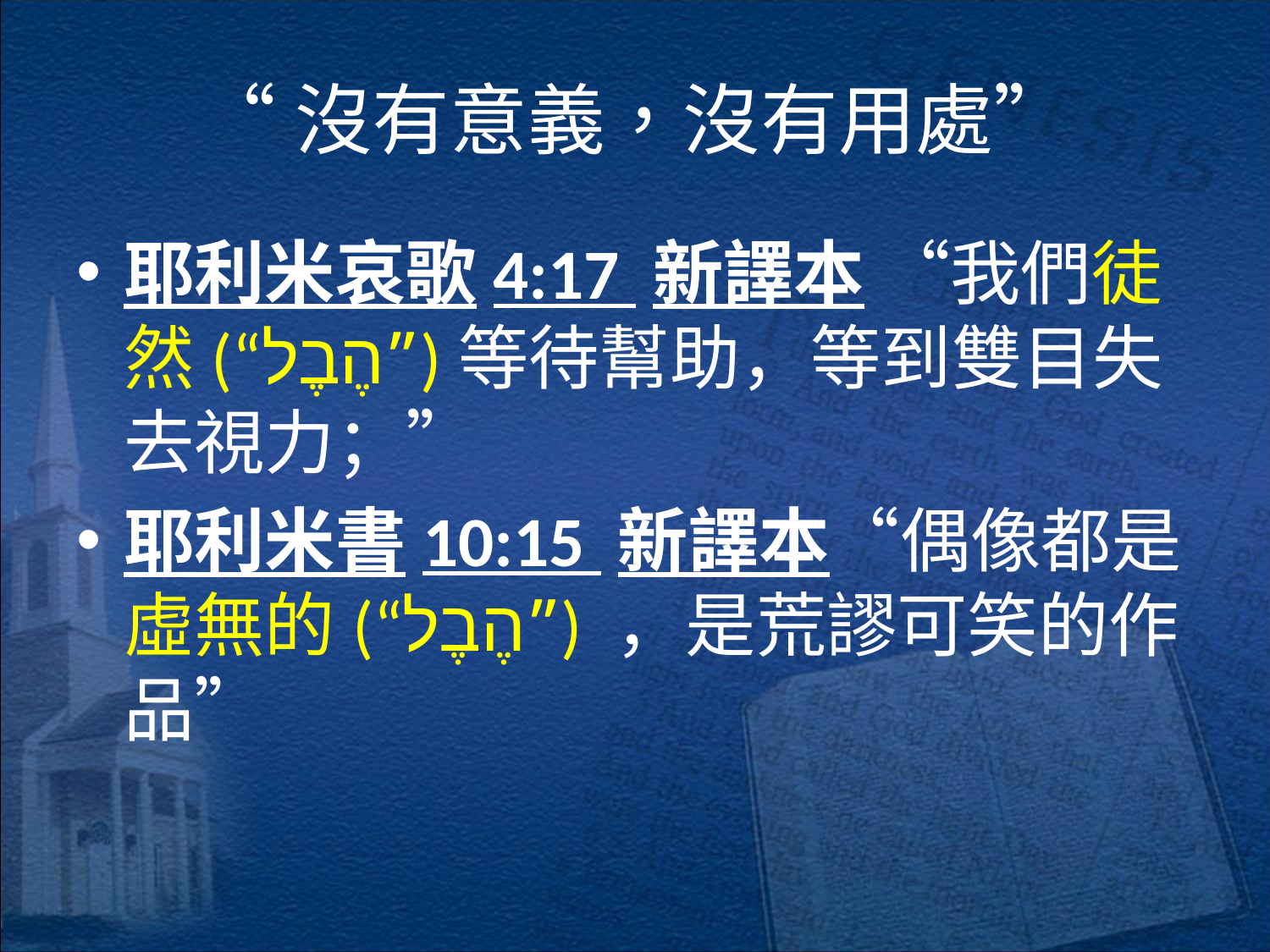

# “沒有意義，沒有用處”
耶利米哀歌4:17 新譯本 “我們徒然(“הֶבֶל”)等待幫助，等到雙目失去視力；”
耶利米書10:15 新譯本“偶像都是虛無的(“הֶבֶל”) ，是荒謬可笑的作品”